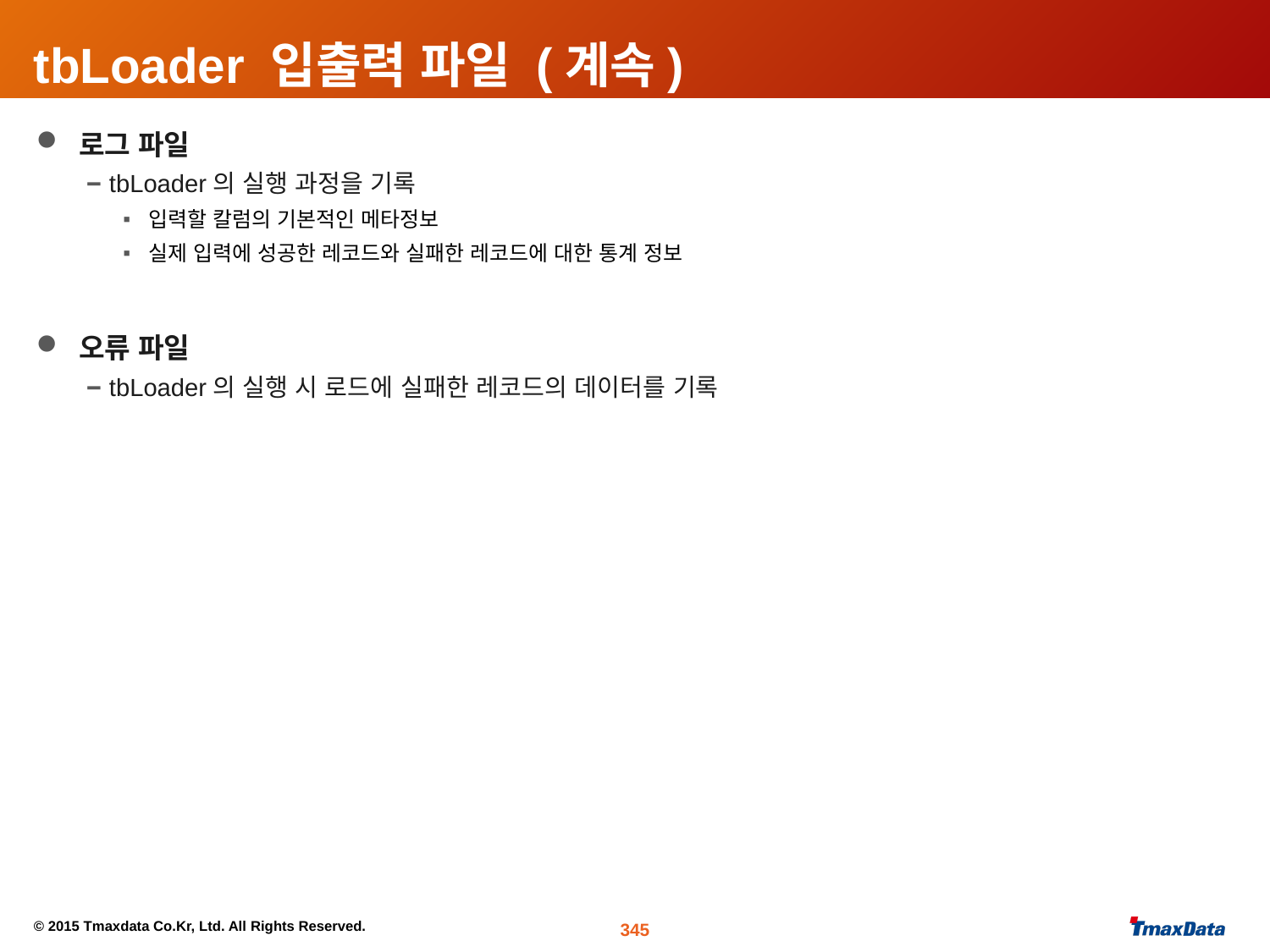

# tbLoader 입출력 파일 (계속)
 로그 파일
 tbLoader의 실행 과정을 기록
입력할 칼럼의 기본적인 메타정보
실제 입력에 성공한 레코드와 실패한 레코드에 대한 통계 정보

 오류 파일
 tbLoader의 실행 시 로드에 실패한 레코드의 데이터를 기록